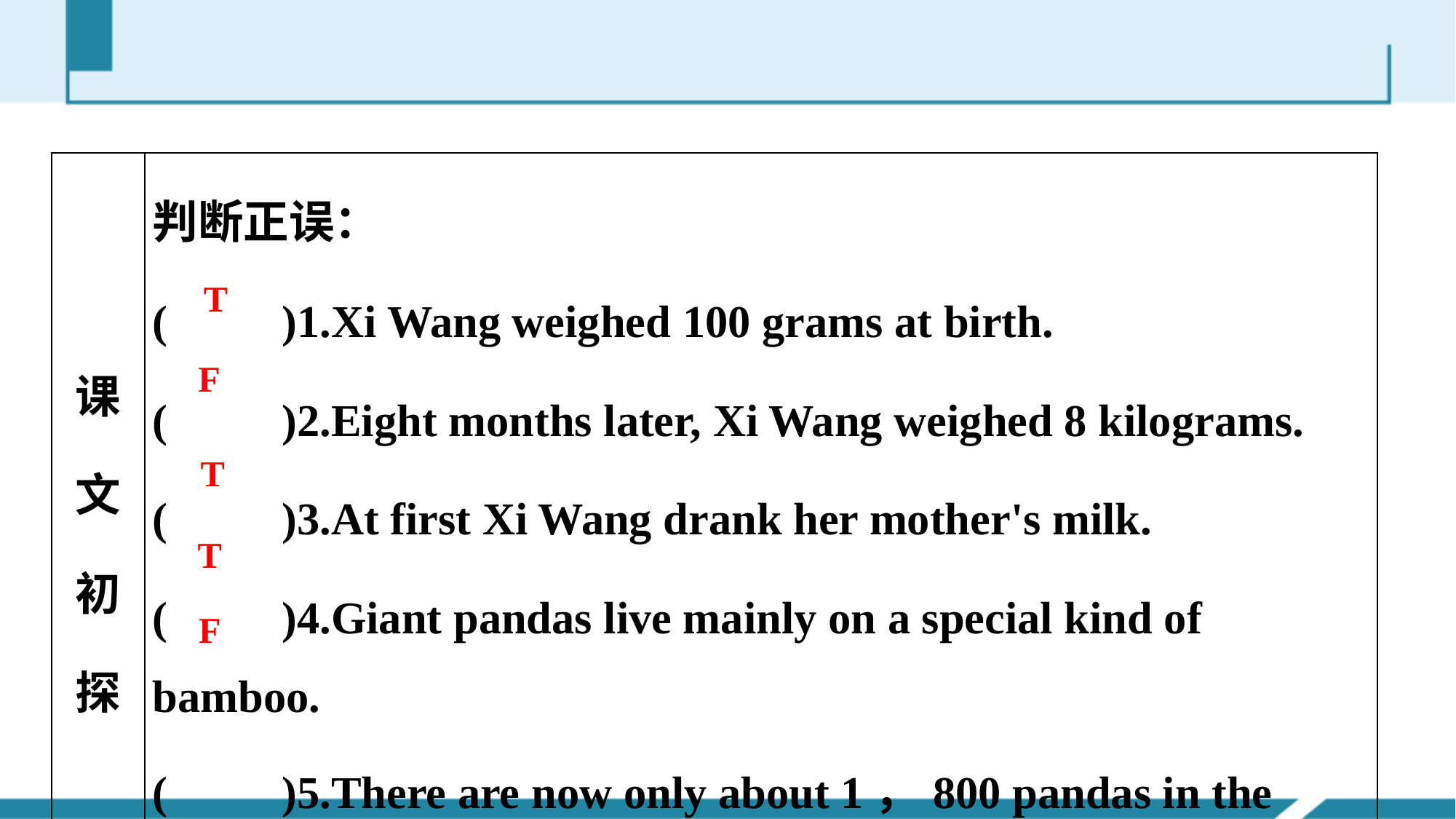

| 课文初探 | 判断正误： (　　)1.Xi Wang weighed 100 grams at birth. (　　)2.Eight months later, Xi Wang weighed 8 kilograms. (　　)3.At first Xi Wang drank her mother's milk. (　　)4.Giant pandas live mainly on a special kind of bamboo. (　　)5.There are now only about 1，800 pandas in the wild. |
| --- | --- |
T
F
T
T
F